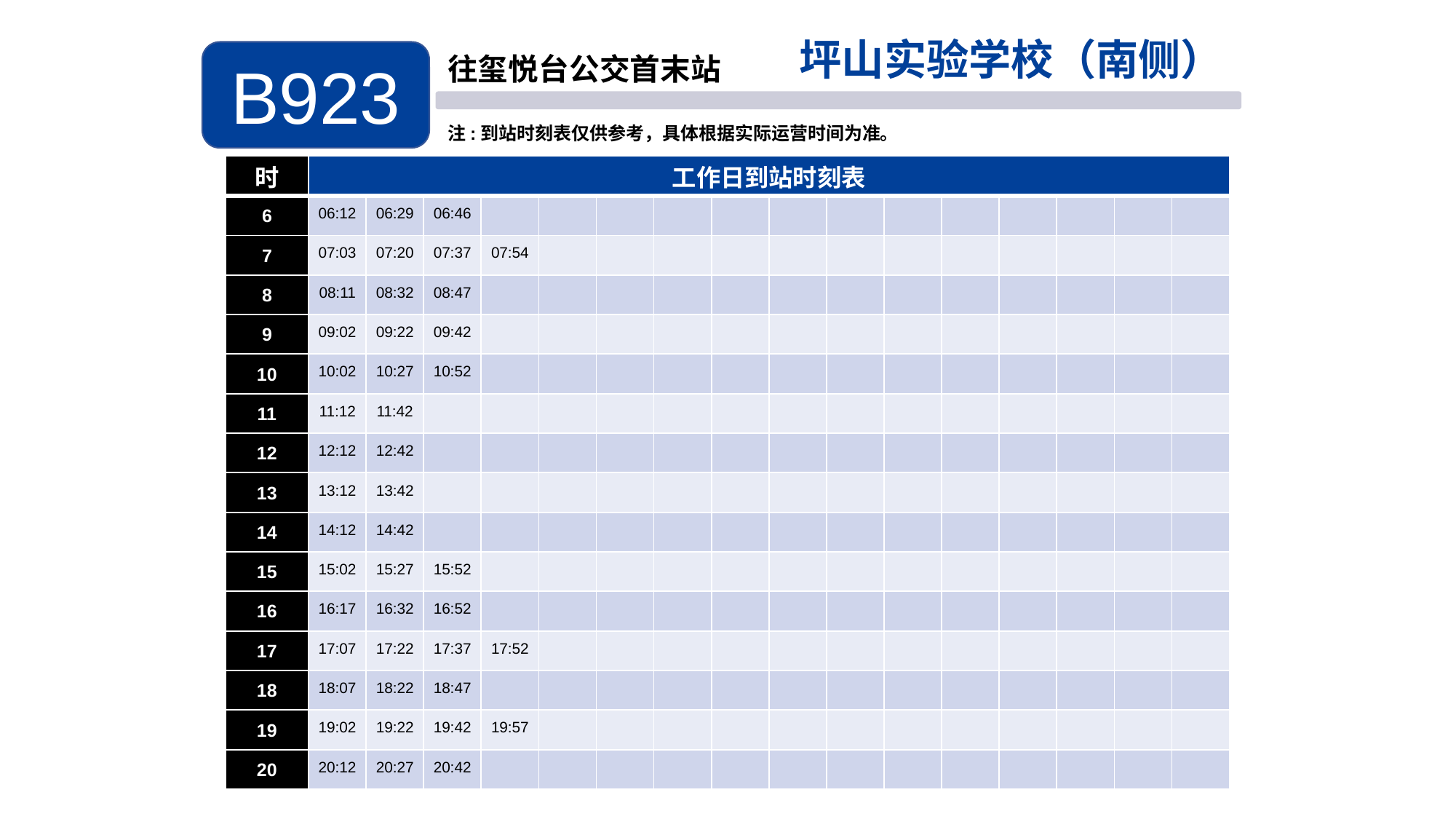

坪山实验学校（南侧）
B923
往玺悦台公交首末站

注:到站时刻表仅供参考，具体根据实际运营时间为准。
| 时 | 工作日到站时刻表 |  |  |  |  |  |  |  |  |  |  |  |  |  |  |  |
| --- | --- | --- | --- | --- | --- | --- | --- | --- | --- | --- | --- | --- | --- | --- | --- | --- |
| 6 | 06:12 | 06:29 | 06:46 |  |  |  |  |  |  |  |  |  |  |  |  |  |
| 7 | 07:03 | 07:20 | 07:37 | 07:54 |  |  |  |  |  |  |  |  |  |  |  |  |
| 8 | 08:11 | 08:32 | 08:47 |  |  |  |  |  |  |  |  |  |  |  |  |  |
| 9 | 09:02 | 09:22 | 09:42 |  |  |  |  |  |  |  |  |  |  |  |  |  |
| 10 | 10:02 | 10:27 | 10:52 |  |  |  |  |  |  |  |  |  |  |  |  |  |
| 11 | 11:12 | 11:42 |  |  |  |  |  |  |  |  |  |  |  |  |  |  |
| 12 | 12:12 | 12:42 |  |  |  |  |  |  |  |  |  |  |  |  |  |  |
| 13 | 13:12 | 13:42 |  |  |  |  |  |  |  |  |  |  |  |  |  |  |
| 14 | 14:12 | 14:42 |  |  |  |  |  |  |  |  |  |  |  |  |  |  |
| 15 | 15:02 | 15:27 | 15:52 |  |  |  |  |  |  |  |  |  |  |  |  |  |
| 16 | 16:17 | 16:32 | 16:52 |  |  |  |  |  |  |  |  |  |  |  |  |  |
| 17 | 17:07 | 17:22 | 17:37 | 17:52 |  |  |  |  |  |  |  |  |  |  |  |  |
| 18 | 18:07 | 18:22 | 18:47 |  |  |  |  |  |  |  |  |  |  |  |  |  |
| 19 | 19:02 | 19:22 | 19:42 | 19:57 |  |  |  |  |  |  |  |  |  |  |  |  |
| 20 | 20:12 | 20:27 | 20:42 |  |  |  |  |  |  |  |  |  |  |  |  |  |